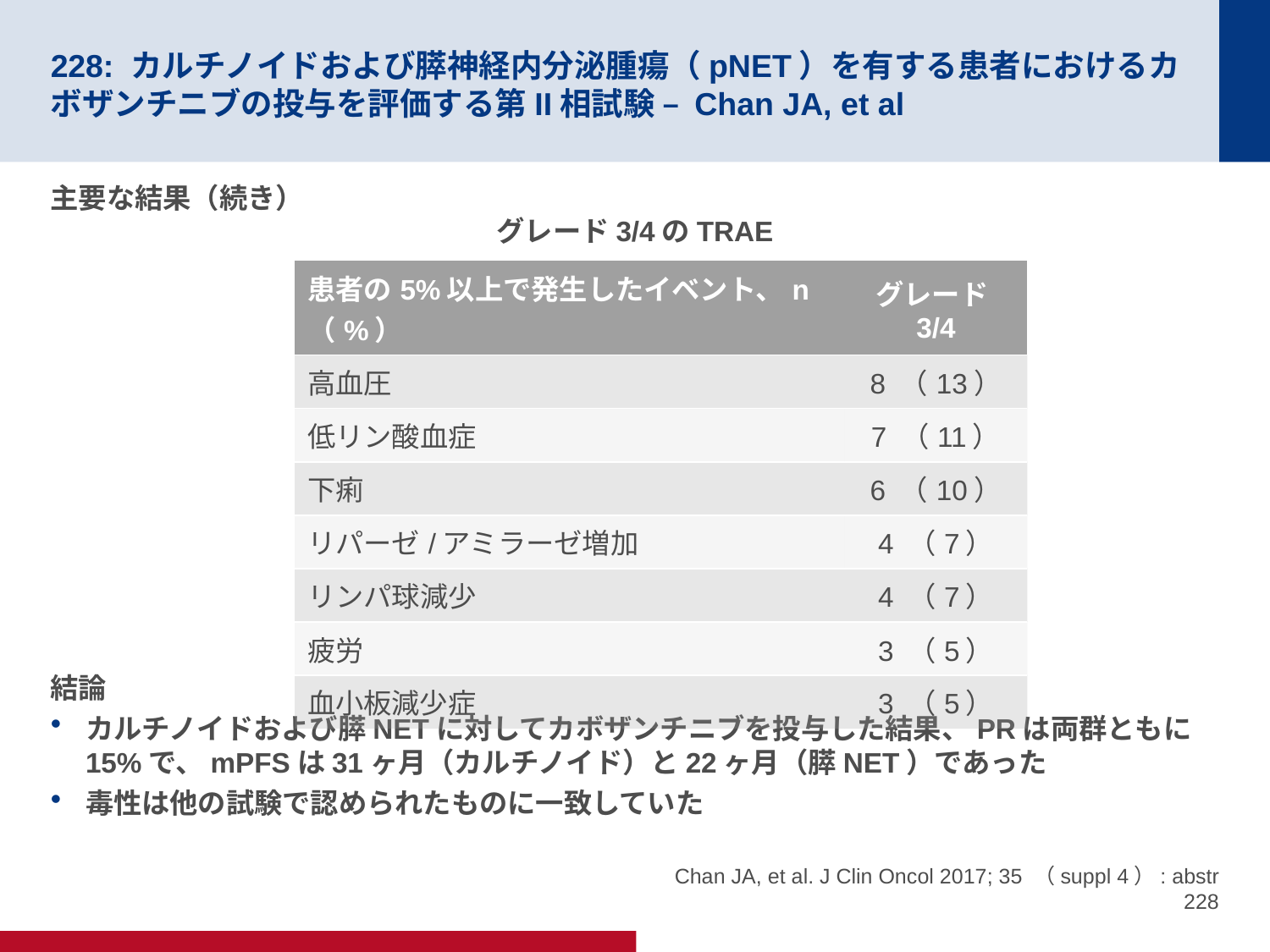

# 228: カルチノイドおよび膵神経内分泌腫瘍（pNET）を有する患者におけるカボザンチニブの投与を評価する第II相試験 – Chan JA, et al
主要な結果（続き）

結論
カルチノイドおよび膵NETに対してカボザンチニブを投与した結果、PRは両群ともに15%で、mPFSは31ヶ月（カルチノイド）と22ヶ月（膵NET）であった
毒性は他の試験で認められたものに一致していた
グレード3/4のTRAE
| 患者の5%以上で発生したイベント、n （%） | グレード3/4 |
| --- | --- |
| 高血圧 | 8 （13） |
| 低リン酸血症 | 7 （11） |
| 下痢 | 6 （10） |
| リパーゼ/アミラーゼ増加 | 4 （7） |
| リンパ球減少 | 4 （7） |
| 疲労 | 3 （5） |
| 血小板減少症 | 3 （5） |
Chan JA, et al. J Clin Oncol 2017; 35 （suppl 4）: abstr 228